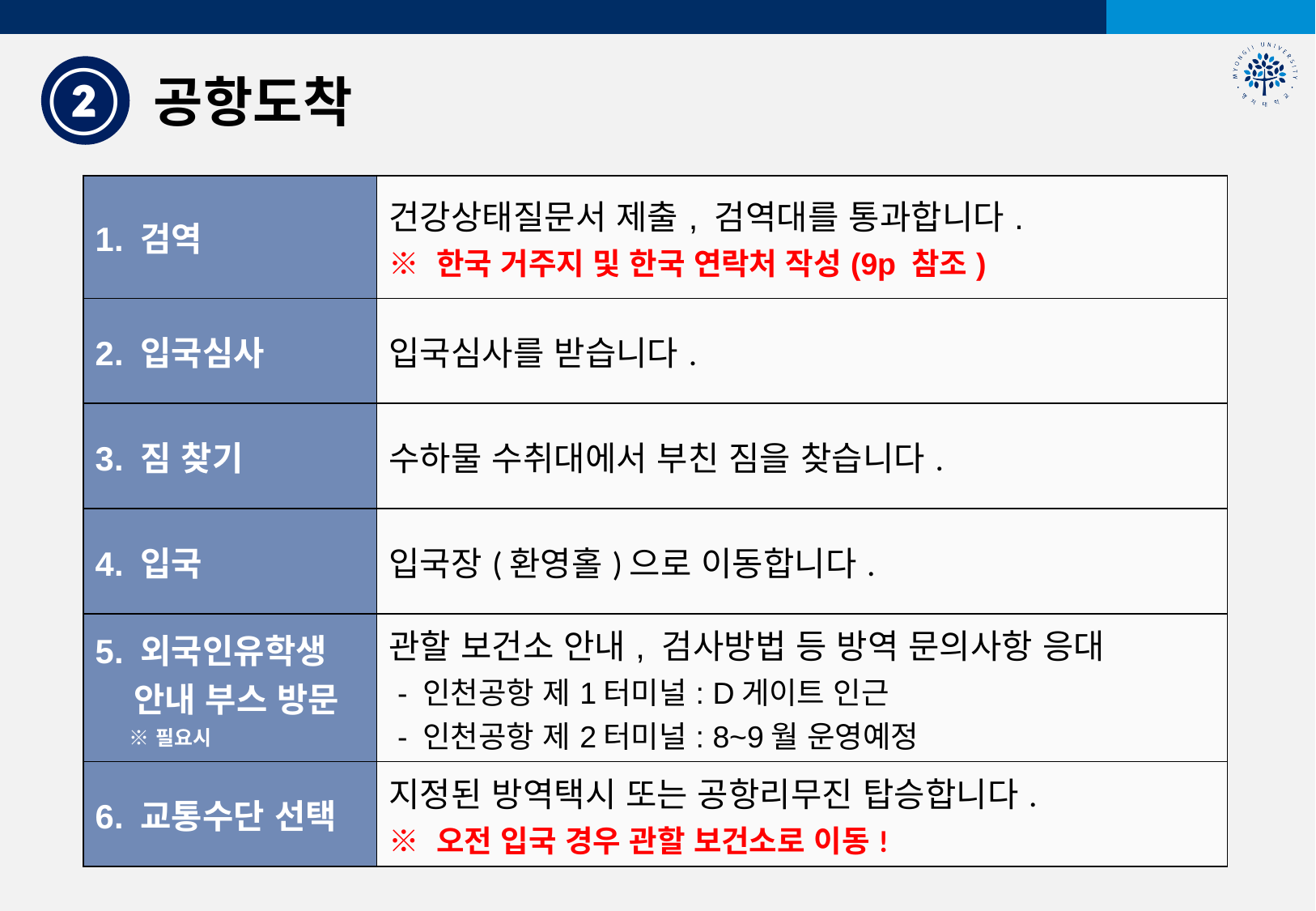

②

공항도착
| 1. 검역 | 건강상태질문서 제출, 검역대를 통과합니다. ※ 한국 거주지 및 한국 연락처 작성(9p 참조) |
| --- | --- |
| 2. 입국심사 | 입국심사를 받습니다. |
| 3. 짐 찾기 | 수하물 수취대에서 부친 짐을 찾습니다. |
| 4. 입국 | 입국장(환영홀)으로 이동합니다. |
| 5. 외국인유학생 안내 부스 방문 ※필요시 | 관할 보건소 안내, 검사방법 등 방역 문의사항 응대 - 인천공항 제1터미널: D게이트 인근 - 인천공항 제2터미널: 8~9월 운영예정 |
| 6. 교통수단 선택 | 지정된 방역택시 또는 공항리무진 탑승합니다. ※ 오전 입국 경우 관할 보건소로 이동! |